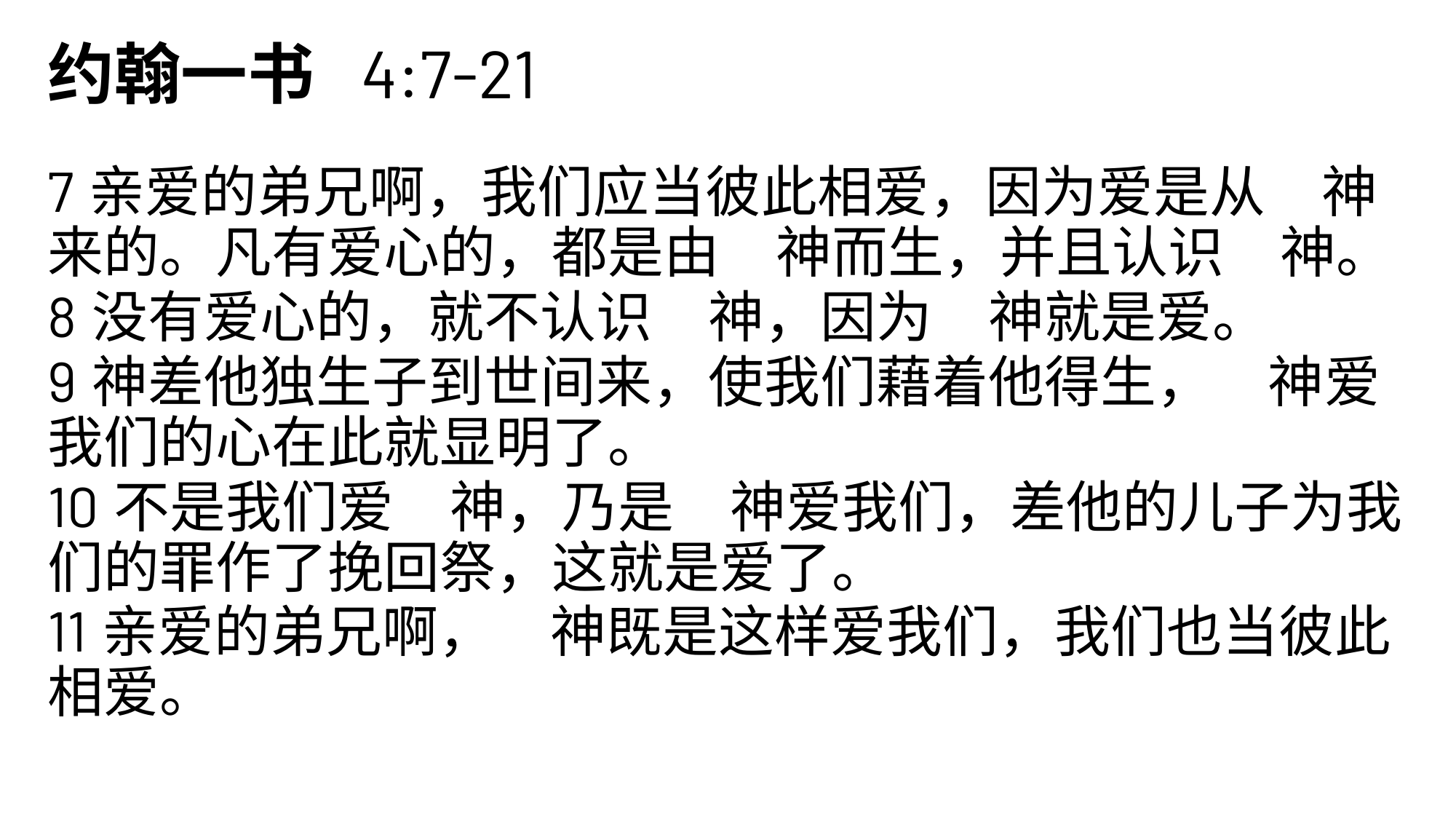

# 约翰一书  4:7-21

7 亲爱的弟兄啊，我们应当彼此相爱，因为爱是从　神来的。凡有爱心的，都是由　神而生，并且认识　神。
8 没有爱心的，就不认识　神，因为　神就是爱。
9 神差他独生子到世间来，使我们藉着他得生，　神爱我们的心在此就显明了。
10 不是我们爱　神，乃是　神爱我们，差他的儿子为我们的罪作了挽回祭，这就是爱了。
11 亲爱的弟兄啊，　神既是这样爱我们，我们也当彼此相爱。